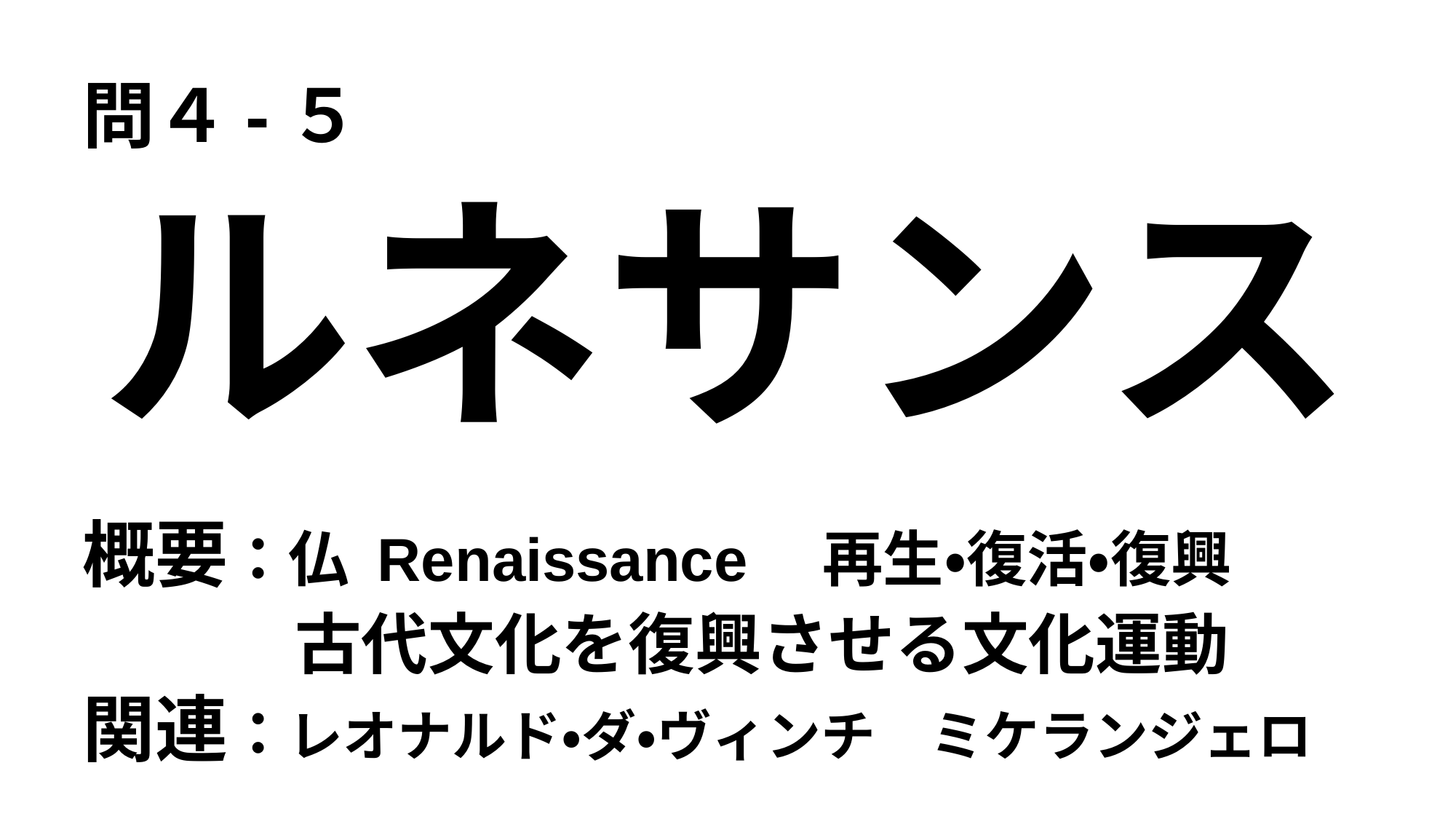

問４-５
ルネサンス
概要：仏 Renaissance　再生・復活・復興
　　　古代文化を復興させる文化運動
関連：レオナルド・ダ・ヴィンチ　ミケランジェロ